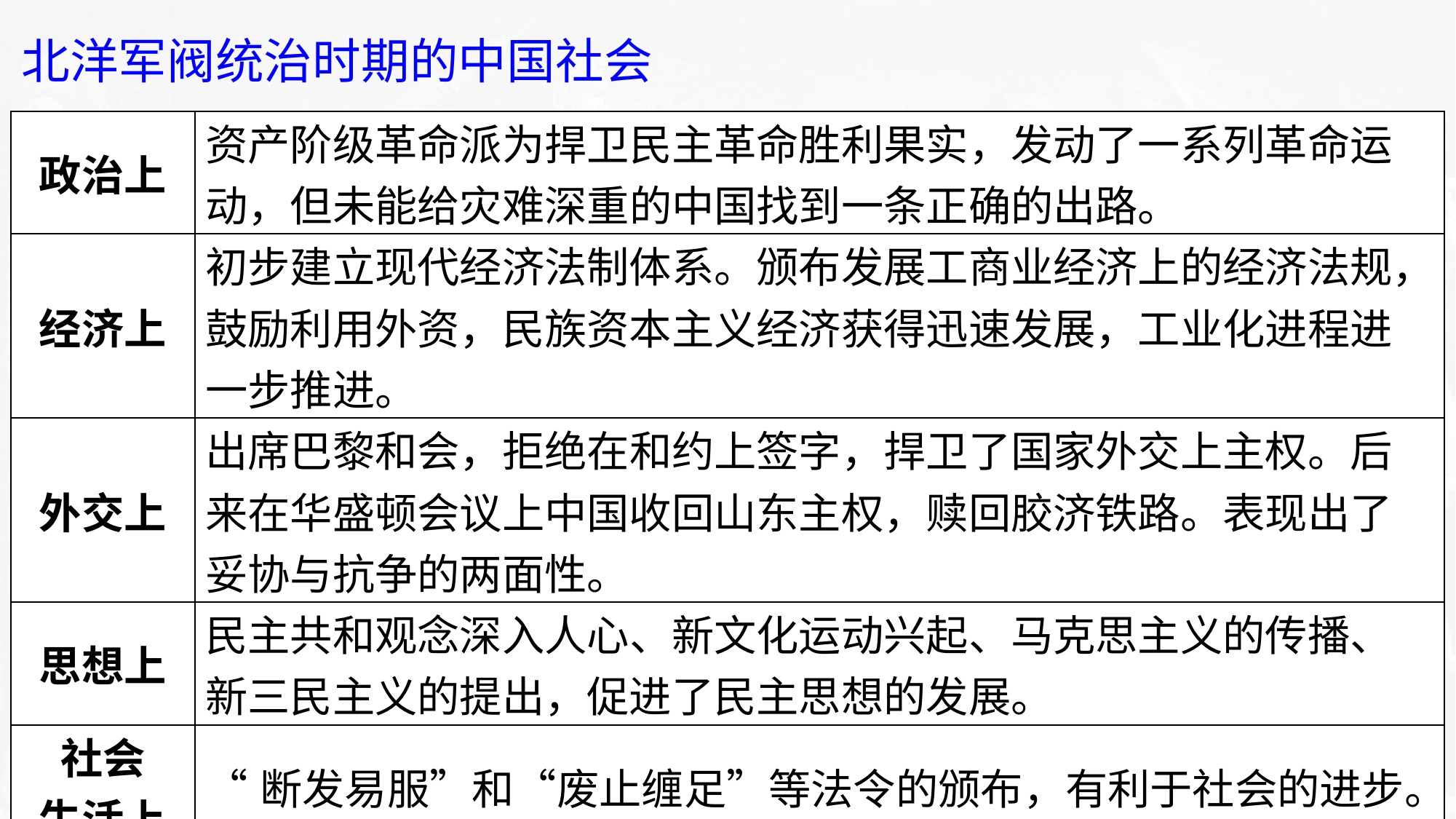

北洋军阀统治时期的中国社会
| 政治上 | 资产阶级革命派为捍卫民主革命胜利果实，发动了一系列革命运动，但未能给灾难深重的中国找到一条正确的出路。 |
| --- | --- |
| 经济上 | 初步建立现代经济法制体系。颁布发展工商业经济上的经济法规，鼓励利用外资，民族资本主义经济获得迅速发展，工业化进程进一步推进。 |
| 外交上 | 出席巴黎和会，拒绝在和约上签字，捍卫了国家外交上主权。后来在华盛顿会议上中国收回山东主权，赎回胶济铁路。表现出了妥协与抗争的两面性。 |
| 思想上 | 民主共和观念深入人心、新文化运动兴起、马克思主义的传播、新三民主义的提出，促进了民主思想的发展。 |
| 社会 生活上 | “断发易服”和“废止缠足”等法令的颁布，有利于社会的进步。 |
| 教育上 | 推进教育的改革发展。 |